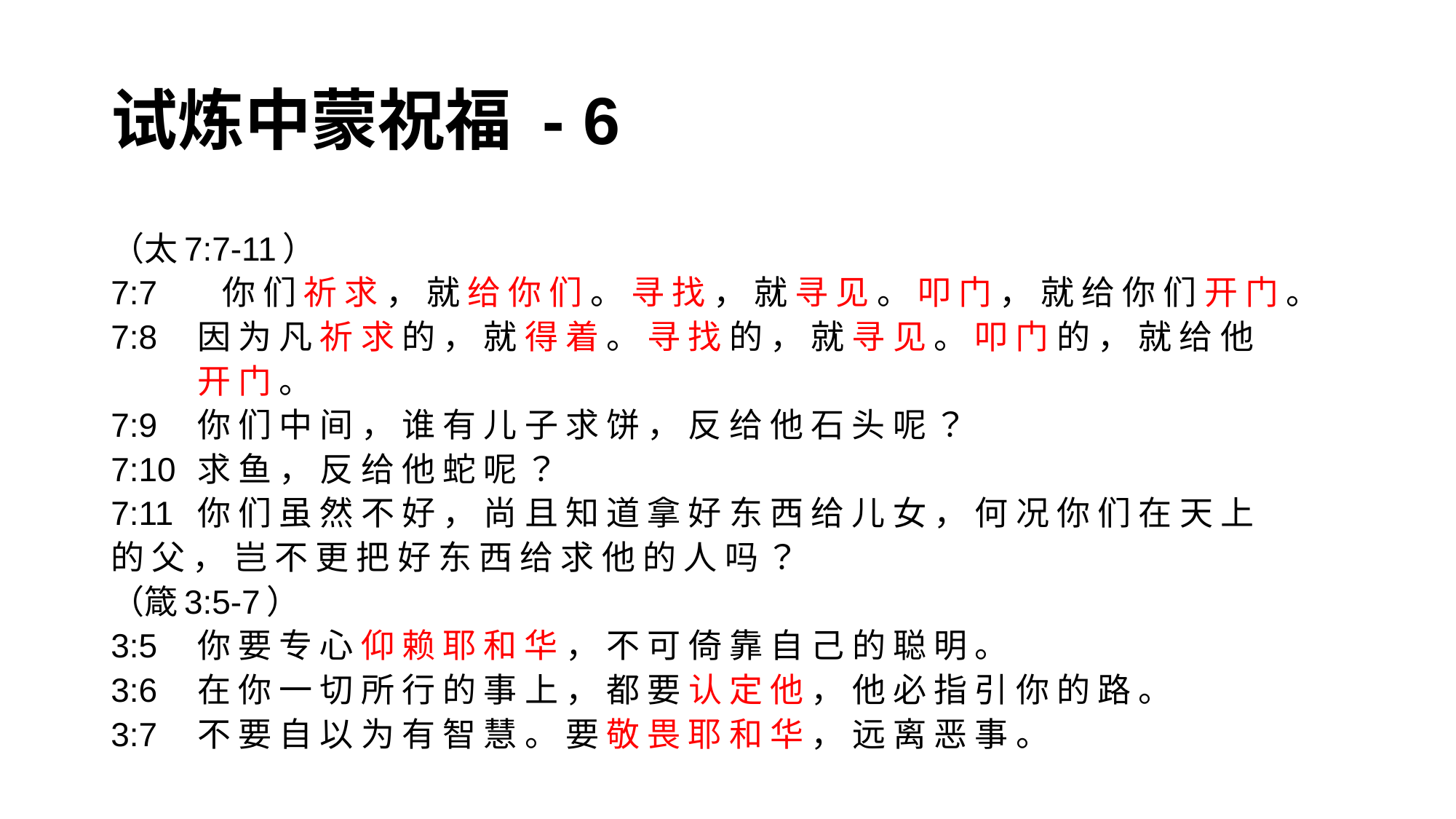

# 试炼中蒙祝福 - 6
（太7:7-11）
7:7	  你 们 祈 求 ， 就 给 你 们 。 寻 找 ， 就 寻 见 。 叩 门 ， 就 给 你 们 开 门 。
7:8	因 为 凡 祈 求 的 ， 就 得 着 。 寻 找 的 ， 就 寻 见 。 叩 门 的 ， 就 给 他
	开 门 。
7:9	你 们 中 间 ， 谁 有 儿 子 求 饼 ， 反 给 他 石 头 呢 ？
7:10	求 鱼 ， 反 给 他 蛇 呢 ？
7:11	你 们 虽 然 不 好 ， 尚 且 知 道 拿 好 东 西 给 儿 女 ， 何 况 你 们 在 天 上 	的 父 ， 岂 不 更 把 好 东 西 给 求 他 的 人 吗 ？
（箴3:5-7）
3:5	你 要 专 心 仰 赖 耶 和 华 ， 不 可 倚 靠 自 己 的 聪 明 。
3:6	在 你 一 切 所 行 的 事 上 ， 都 要 认 定 他 ， 他 必 指 引 你 的 路 。
3:7	不 要 自 以 为 有 智 慧 。 要 敬 畏 耶 和 华 ， 远 离 恶 事 。